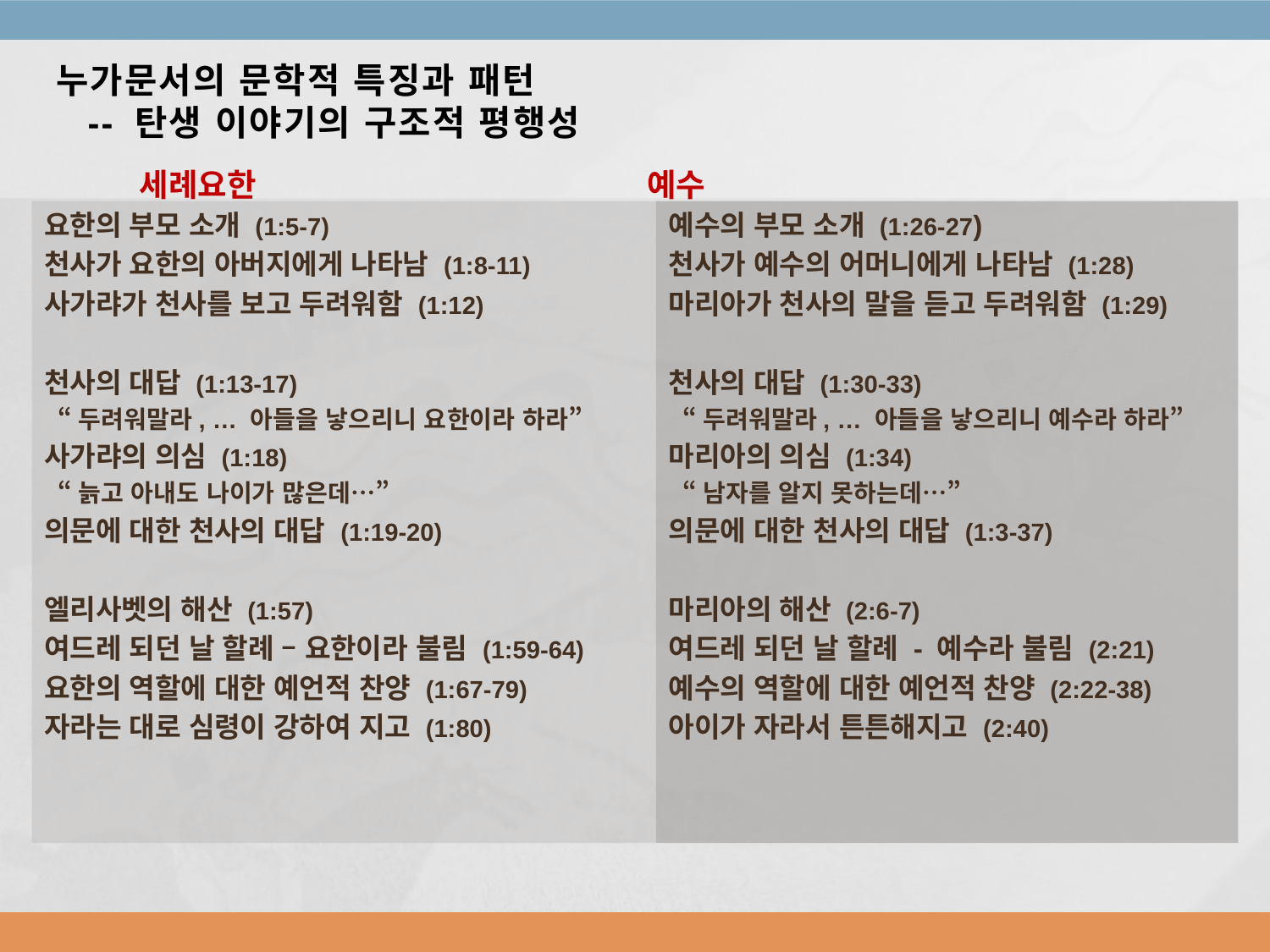

# 누가문서의 문학적 특징과 패턴 -- 탄생 이야기의 구조적 평행성
세례요한                                            예수
요한의 부모 소개 (1:5-7)
천사가 요한의 아버지에게 나타남 (1:8-11)
사가랴가 천사를 보고 두려워함 (1:12)

천사의 대답 (1:13-17)
  “두려워말라, … 아들을 낳으리니 요한이라 하라”
사가랴의 의심 (1:18)
  “늙고 아내도 나이가 많은데…”
의문에 대한 천사의 대답 (1:19-20)

엘리사벳의 해산 (1:57)
여드레 되던 날 할례 – 요한이라 불림 (1:59-64)
요한의 역할에 대한 예언적 찬양 (1:67-79)
자라는 대로 심령이 강하여 지고 (1:80)

예수의 부모 소개 (1:26-27)
천사가 예수의 어머니에게 나타남 (1:28)
마리아가 천사의 말을 듣고 두려워함 (1:29)

천사의 대답 (1:30-33)
  “두려워말라, … 아들을 낳으리니 예수라 하라”
마리아의 의심 (1:34)
  “남자를 알지 못하는데…”
의문에 대한 천사의 대답 (1:3-37)

마리아의 해산 (2:6-7)
여드레 되던 날 할례 - 예수라 불림 (2:21)
예수의 역할에 대한 예언적 찬양 (2:22-38)
아이가 자라서 튼튼해지고 (2:40)